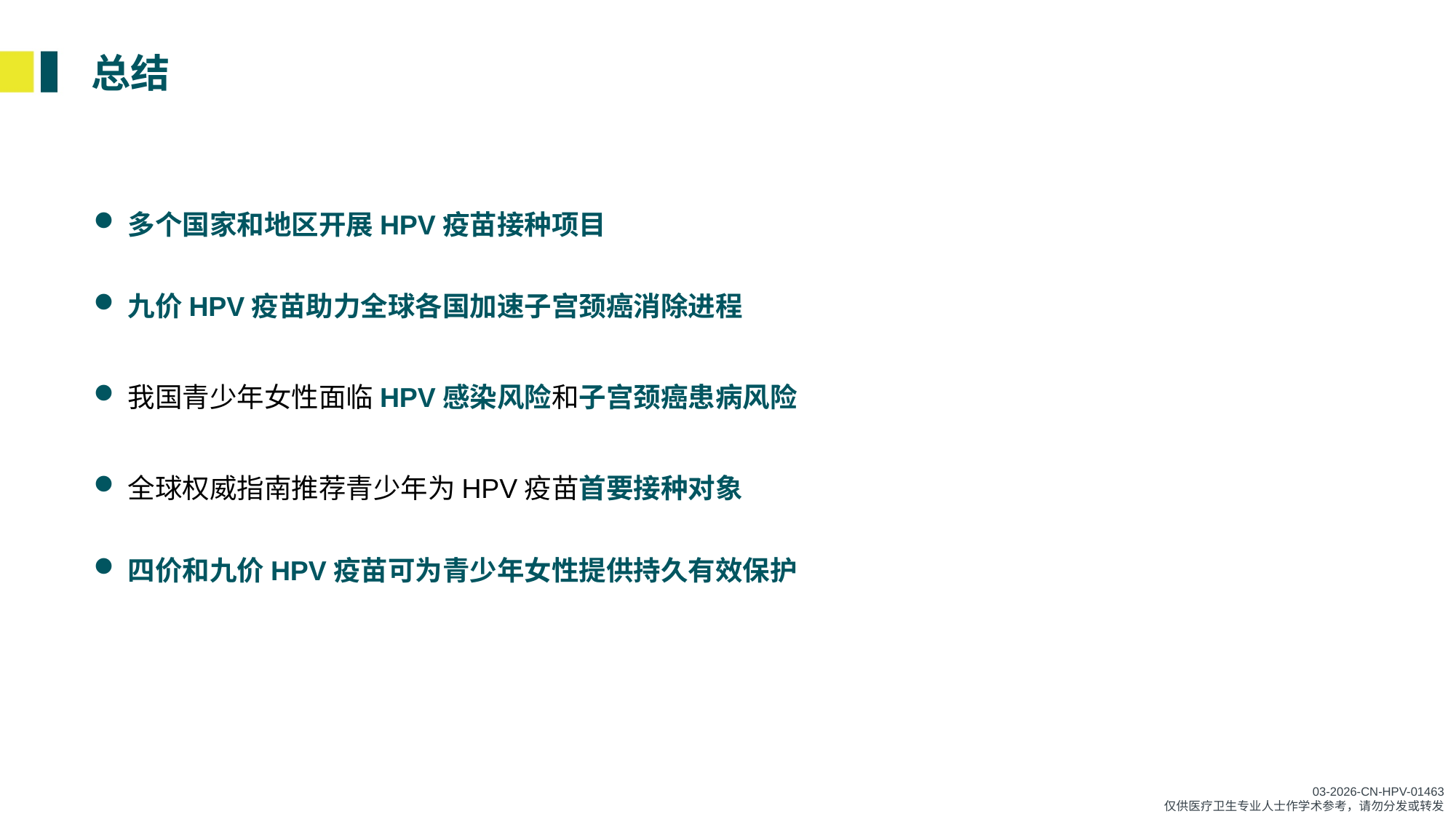

# 总结
多个国家和地区开展HPV疫苗接种项目
九价HPV疫苗助力全球各国加速子宫颈癌消除进程
我国青少年女性面临HPV感染风险和子宫颈癌患病风险
全球权威指南推荐青少年为HPV疫苗首要接种对象
四价和九价HPV疫苗可为青少年女性提供持久有效保护